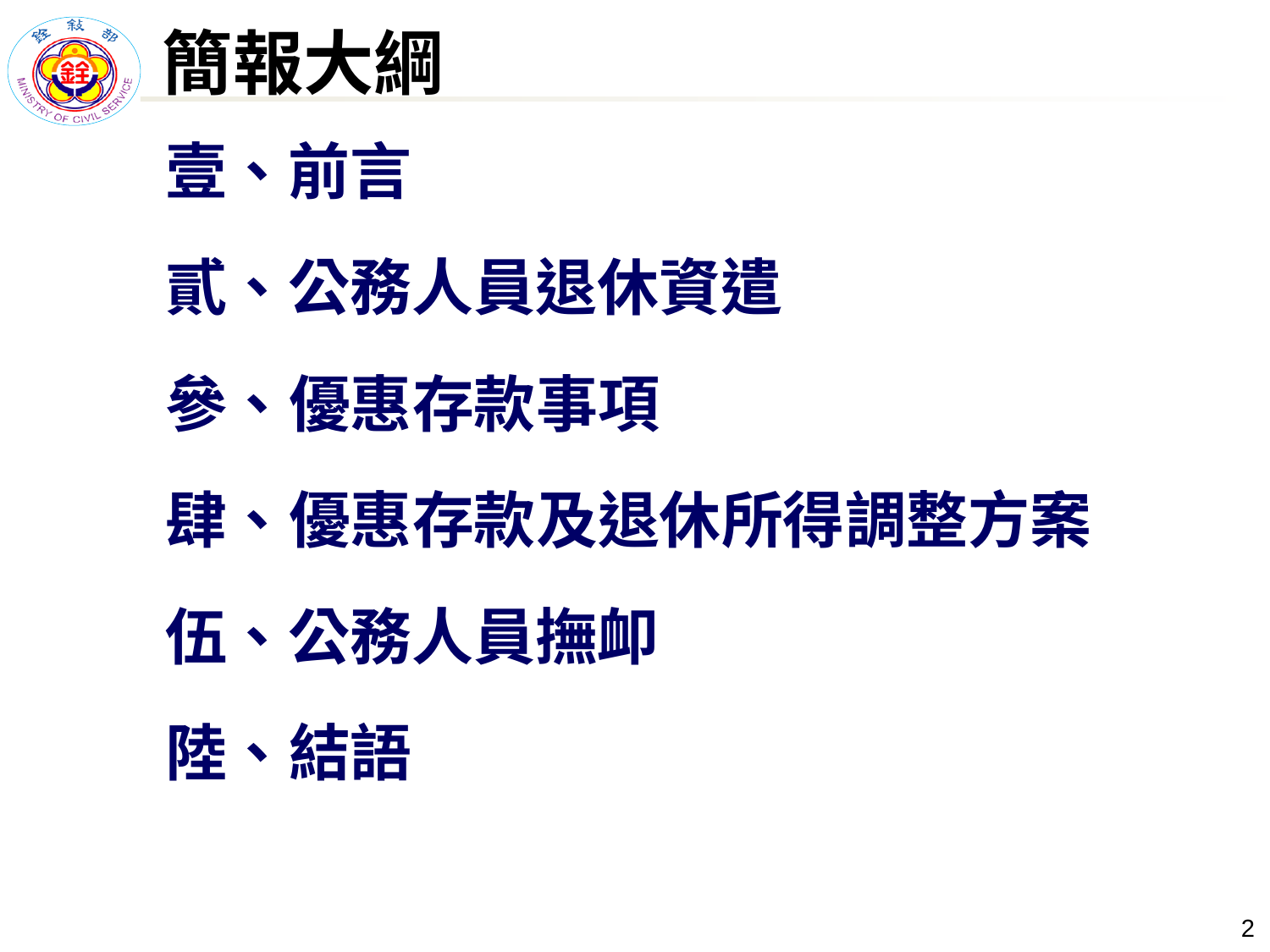

# 簡報大綱
壹、前言
貳、公務人員退休資遣
參、優惠存款事項
肆、優惠存款及退休所得調整方案
伍、公務人員撫卹
陸、結語
2